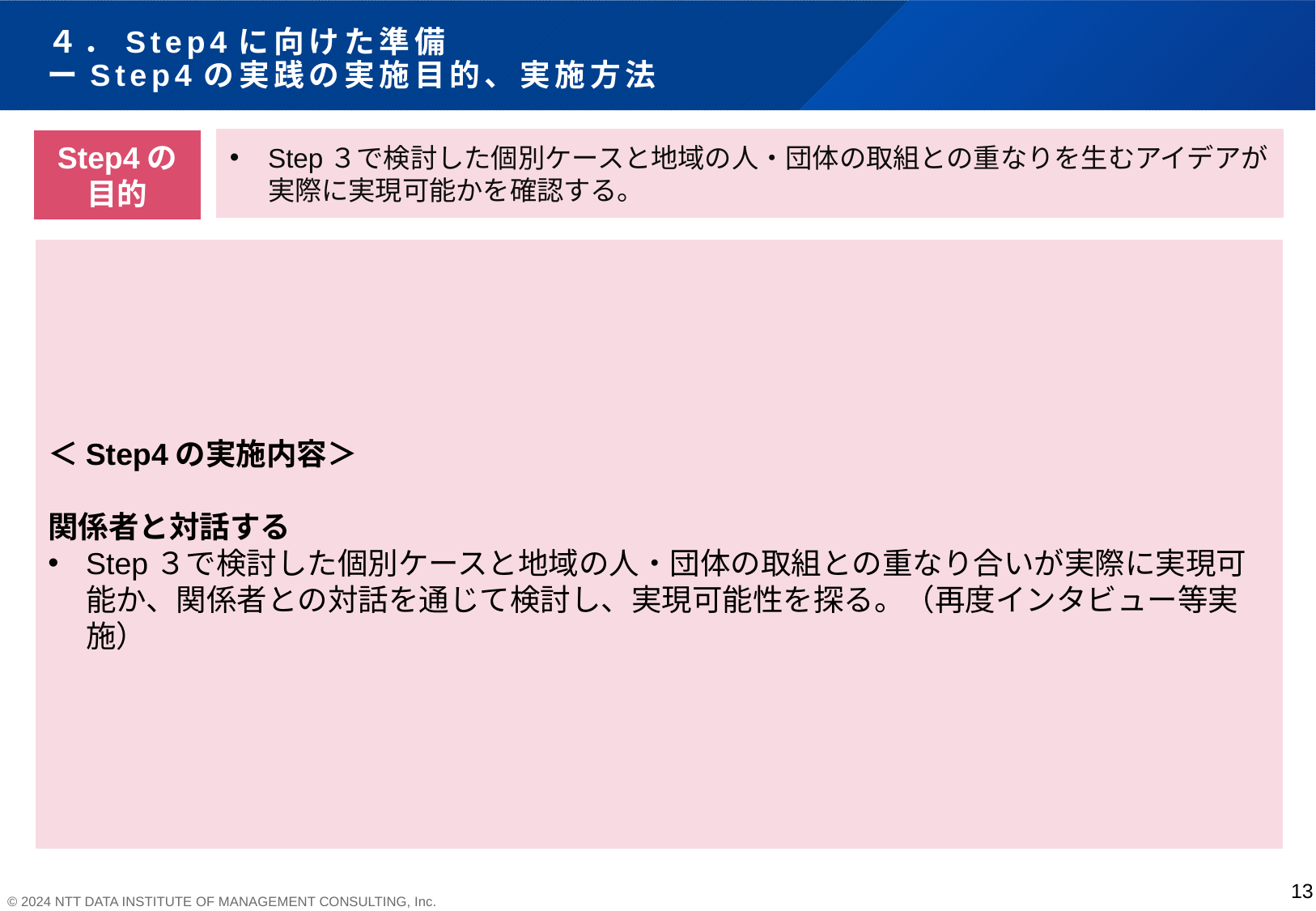

# ４．Step4に向けた準備 ーStep4の実践の実施目的、実施方法
Step３で検討した個別ケースと地域の人・団体の取組との重なりを生むアイデアが実際に実現可能かを確認する。
Step4の目的
＜Step4の実施内容＞

関係者と対話する
Step３で検討した個別ケースと地域の人・団体の取組との重なり合いが実際に実現可能か、関係者との対話を通じて検討し、実現可能性を探る。（再度インタビュー等実施）
13